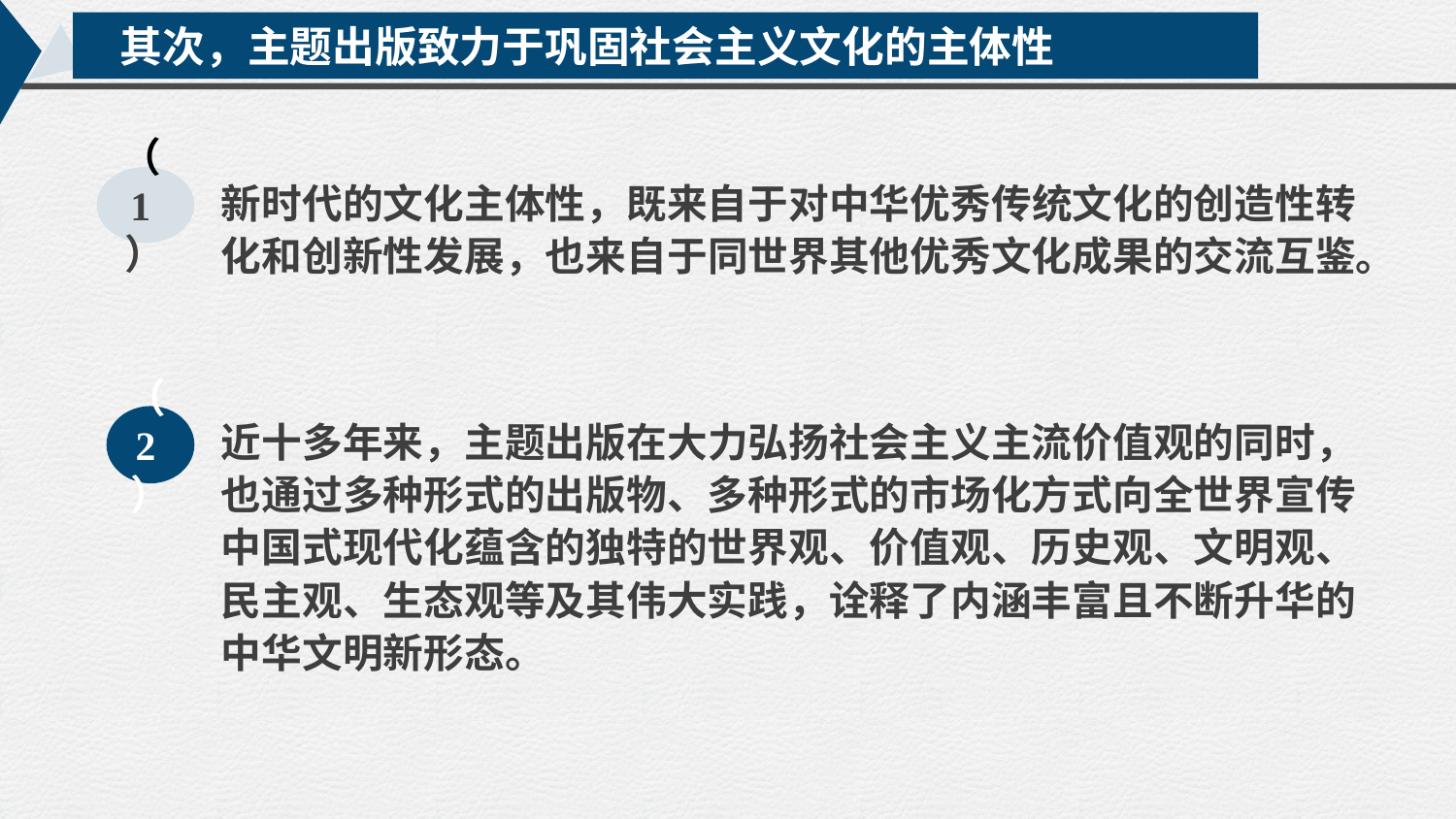

其次，主题出版致力于巩固社会主义文化的主体性

（1）
新时代的文化主体性，既来自于对中华优秀传统文化的创造性转化和创新性发展，也来自于同世界其他优秀文化成果的交流互鉴。

（2）
近十多年来，主题出版在大力弘扬社会主义主流价值观的同时，也通过多种形式的出版物、多种形式的市场化方式向全世界宣传中国式现代化蕴含的独特的世界观、价值观、历史观、文明观、民主观、生态观等及其伟大实践，诠释了内涵丰富且不断升华的中华文明新形态。